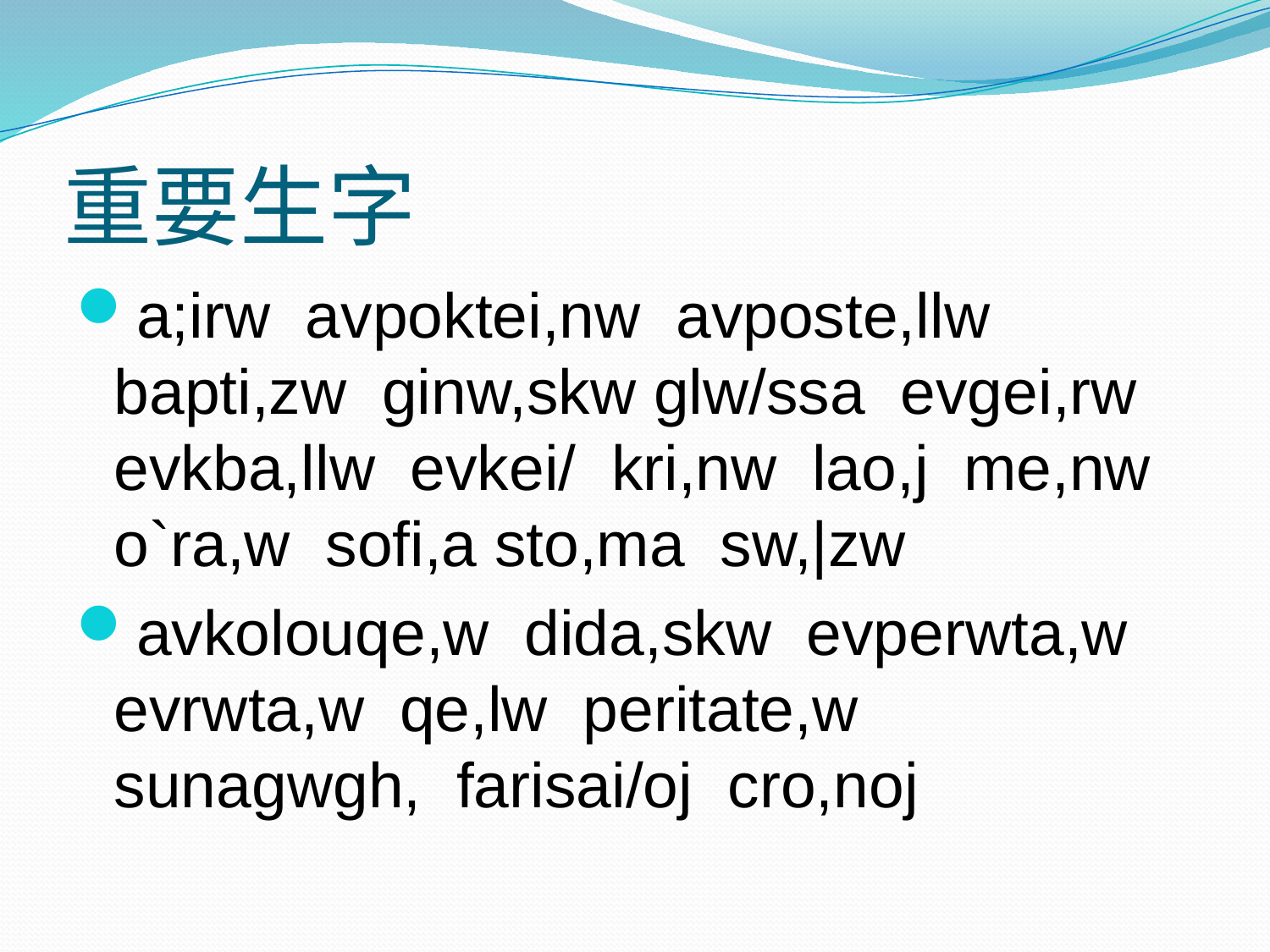

# 重要生字
a;irw  avpoktei,nw  avposte,llw  bapti,zw  ginw,skw glw/ssa  evgei,rw  evkba,llw  evkei/  kri,nw  lao,j  me,nw  o`ra,w  sofi,a sto,ma  sw,|zw
avkolouqe,w  dida,skw  evperwta,w  evrwta,w  qe,lw  peritate,w  sunagwgh,  farisai/oj  cro,noj